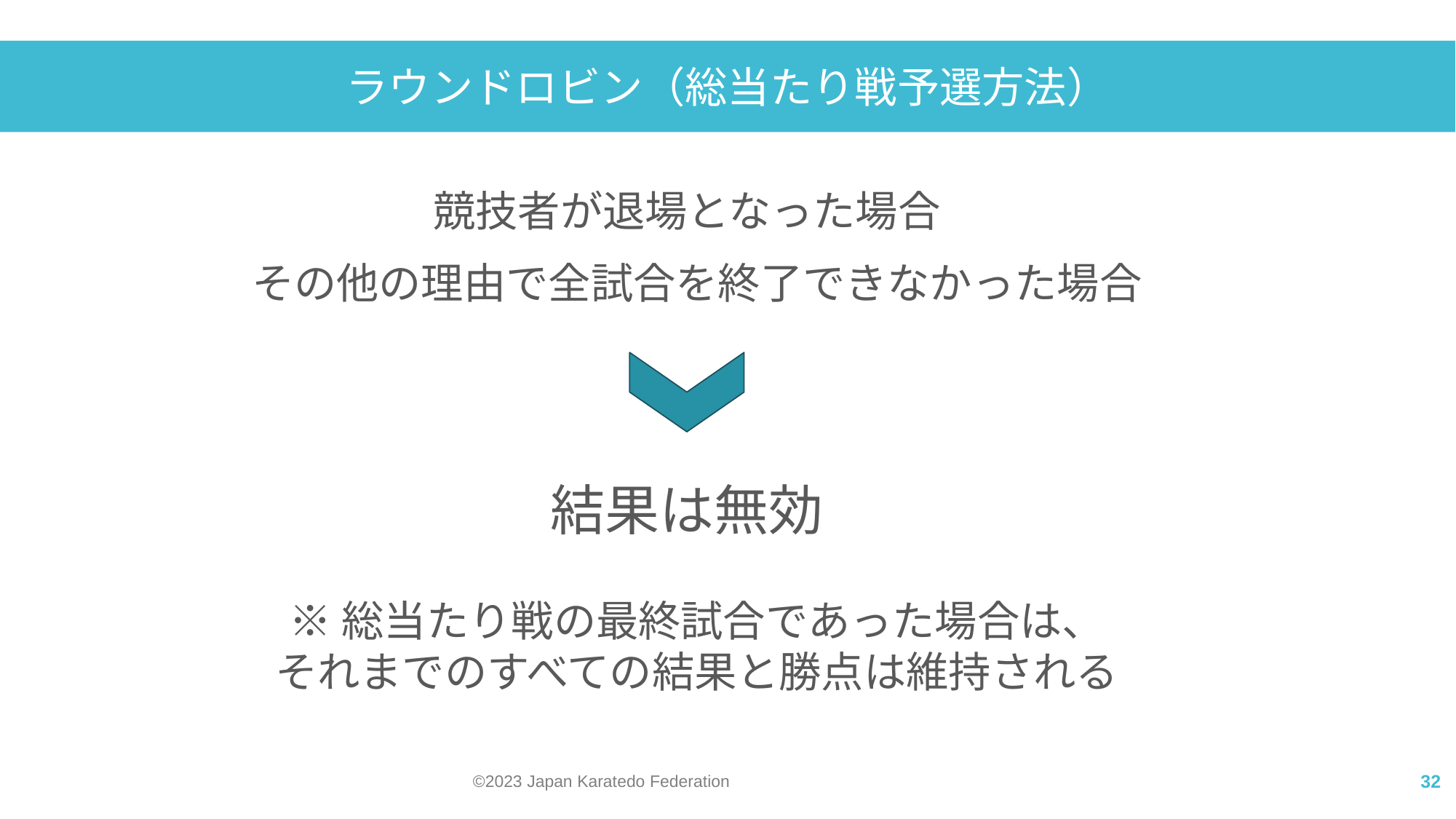

ラウンドロビン（総当たり戦予選方法）
競技者が退場となった場合
コンタクト
その他の理由で全試合を終了できなかった場合

結果は無効
※総当たり戦の最終試合であった場合は、
それまでのすべての結果と勝点は維持される
©️2023 Japan Karatedo Federation
32